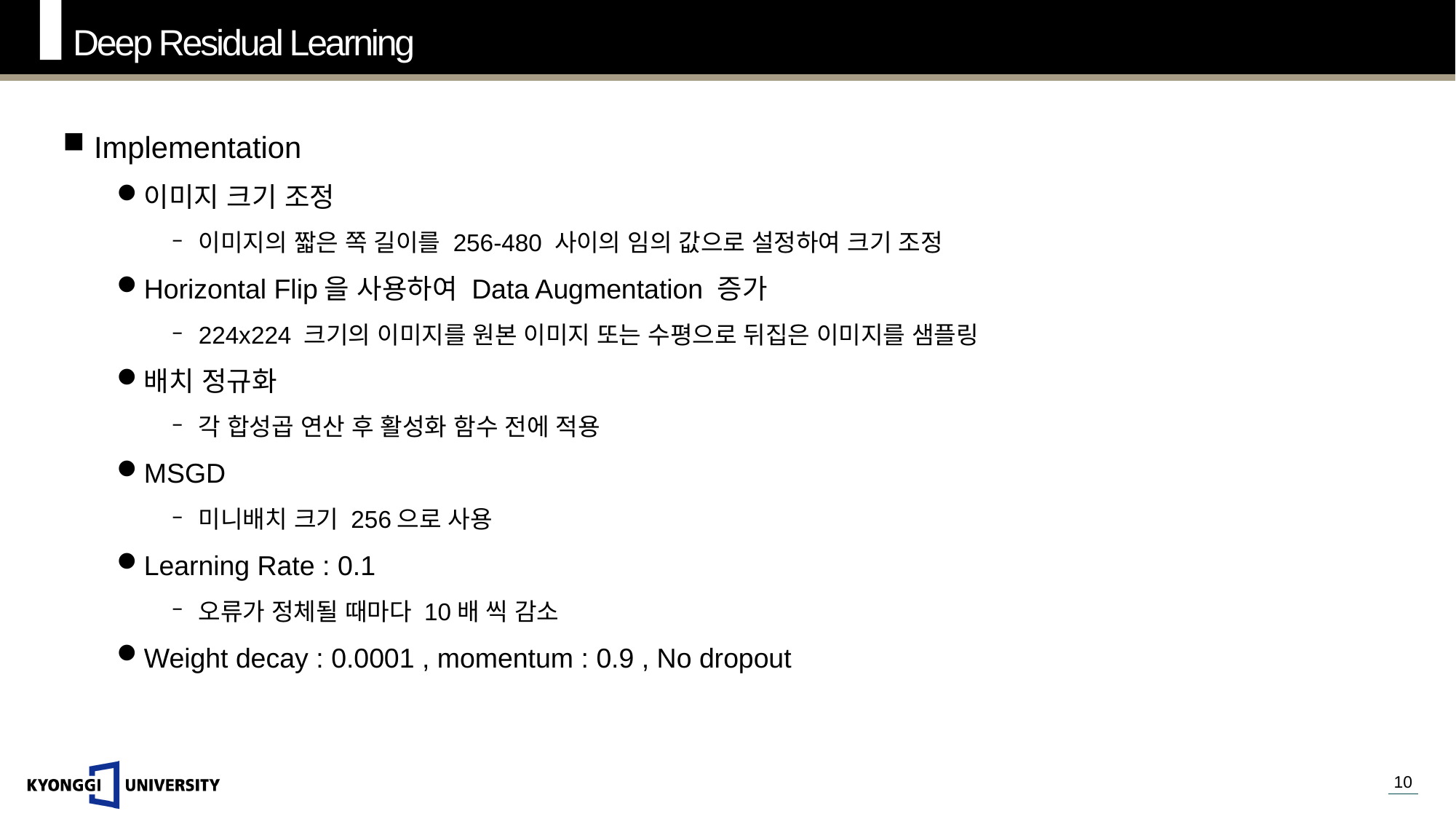

Deep Residual Learning
Implementation
이미지 크기 조정
이미지의 짧은 쪽 길이를 256-480 사이의 임의 값으로 설정하여 크기 조정
Horizontal Flip을 사용하여 Data Augmentation 증가
224x224 크기의 이미지를 원본 이미지 또는 수평으로 뒤집은 이미지를 샘플링
배치 정규화
각 합성곱 연산 후 활성화 함수 전에 적용
MSGD
미니배치 크기 256으로 사용
Learning Rate : 0.1
오류가 정체될 때마다 10배 씩 감소
Weight decay : 0.0001 , momentum : 0.9 , No dropout